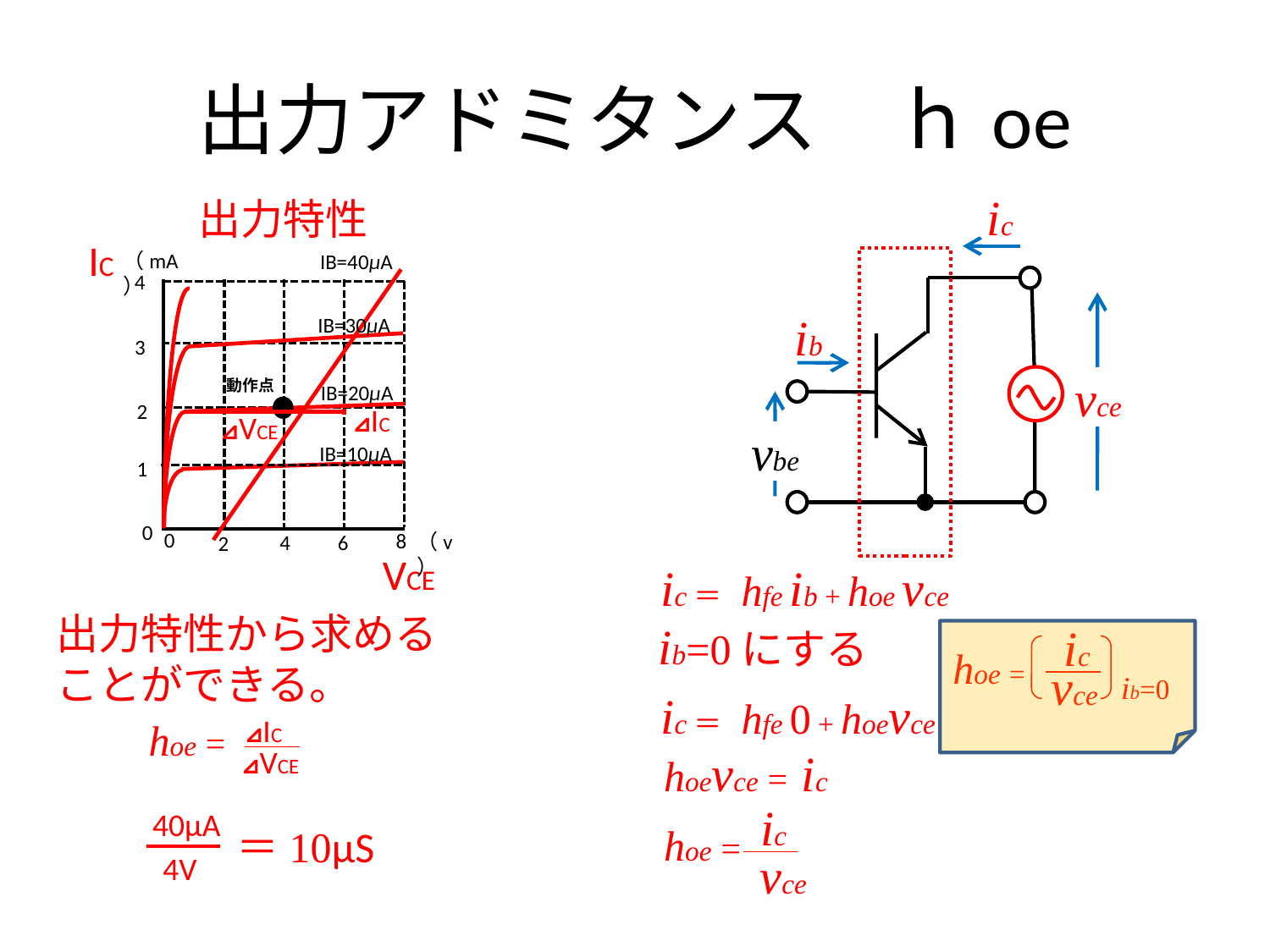

# 出力アドミタンス　ｈoe
出力特性
IC
（mA）
IB=40μA
4
IB=30μA
3
IB=20μA
2
IB=10μA
1

0

0
8
（v）
4
6
2
VCE
ic

ib

vce
動作点

⊿IC

⊿VCE

vbe

ic＝  hfe ib + hoe vce
出力特性から求めることができる。
ib=0にする
ic

hoe =
vce
ib=0
ic＝  hfe 0 + hoevce

⊿IC
hoe =
⊿VCE
hoevce = ic
ic
40μA
＝10μS
hoe =
 4V
vce